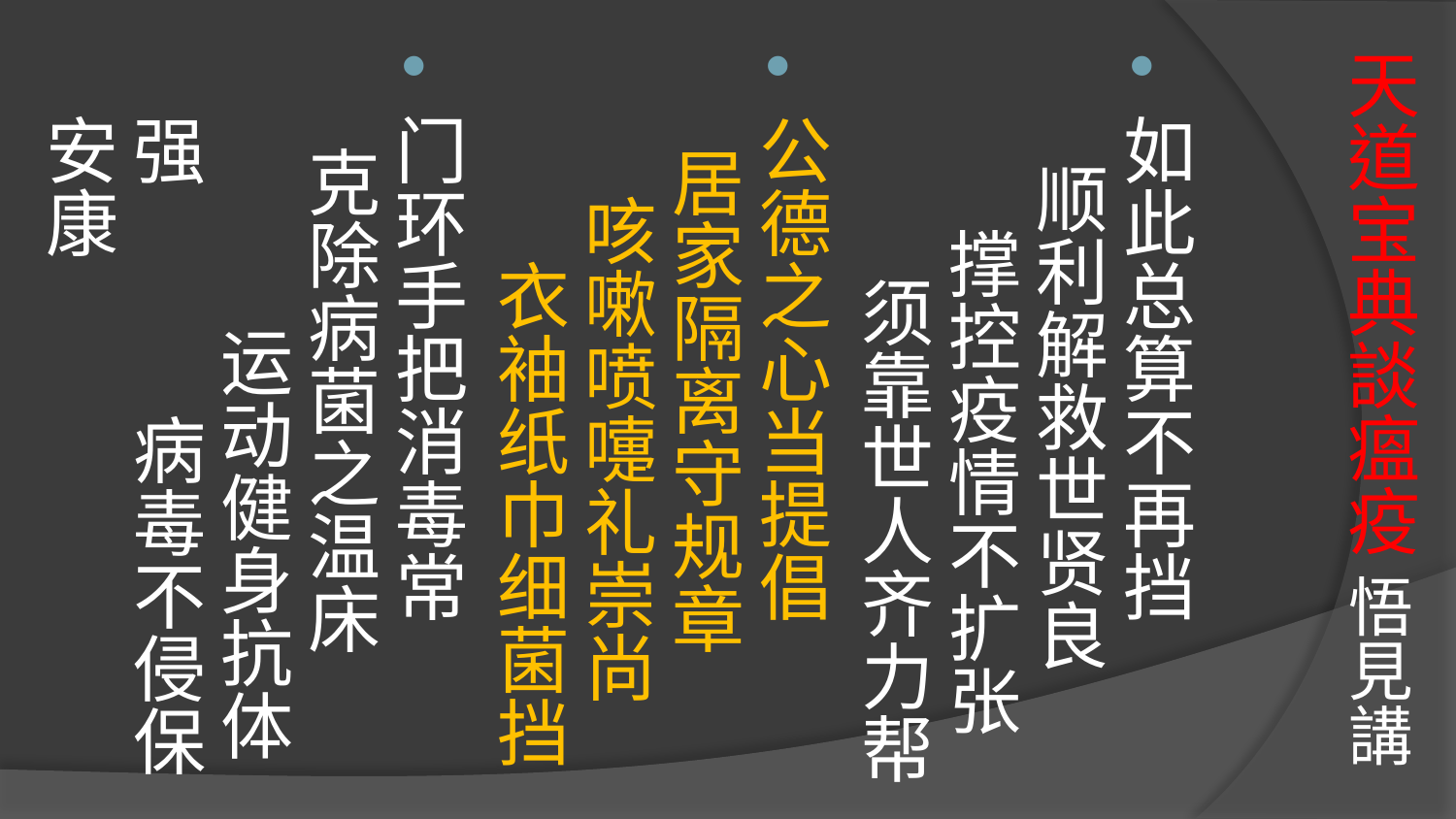

# 天道宝典談瘟疫 悟見講
如此总算不再挡              顺利解救世贤良               撑控疫情不扩张              须靠世人齐力帮
公德之心当提倡             居家隔离守规章              咳嗽喷嚏礼崇尚               衣袖纸巾细菌挡
门环手把消毒常             克除病菌之温床                      运动健身抗体强              病毒不侵保安康